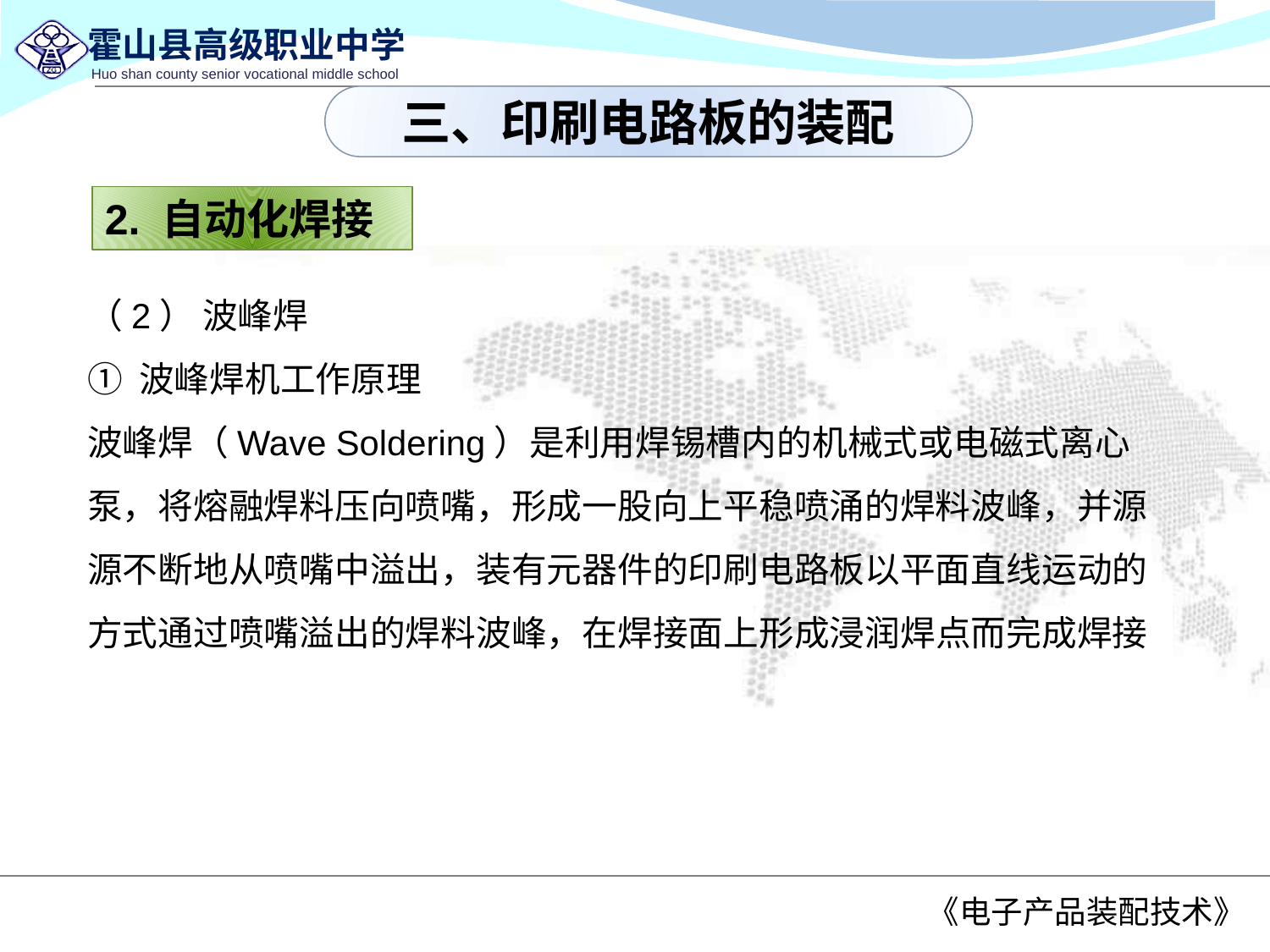

三、印刷电路板的装配
2. 自动化焊接
（2） 波峰焊
① 波峰焊机工作原理
波峰焊（Wave Soldering）是利用焊锡槽内的机械式或电磁式离心泵，将熔融焊料压向喷嘴，形成一股向上平稳喷涌的焊料波峰，并源源不断地从喷嘴中溢出，装有元器件的印刷电路板以平面直线运动的方式通过喷嘴溢出的焊料波峰，在焊接面上形成浸润焊点而完成焊接